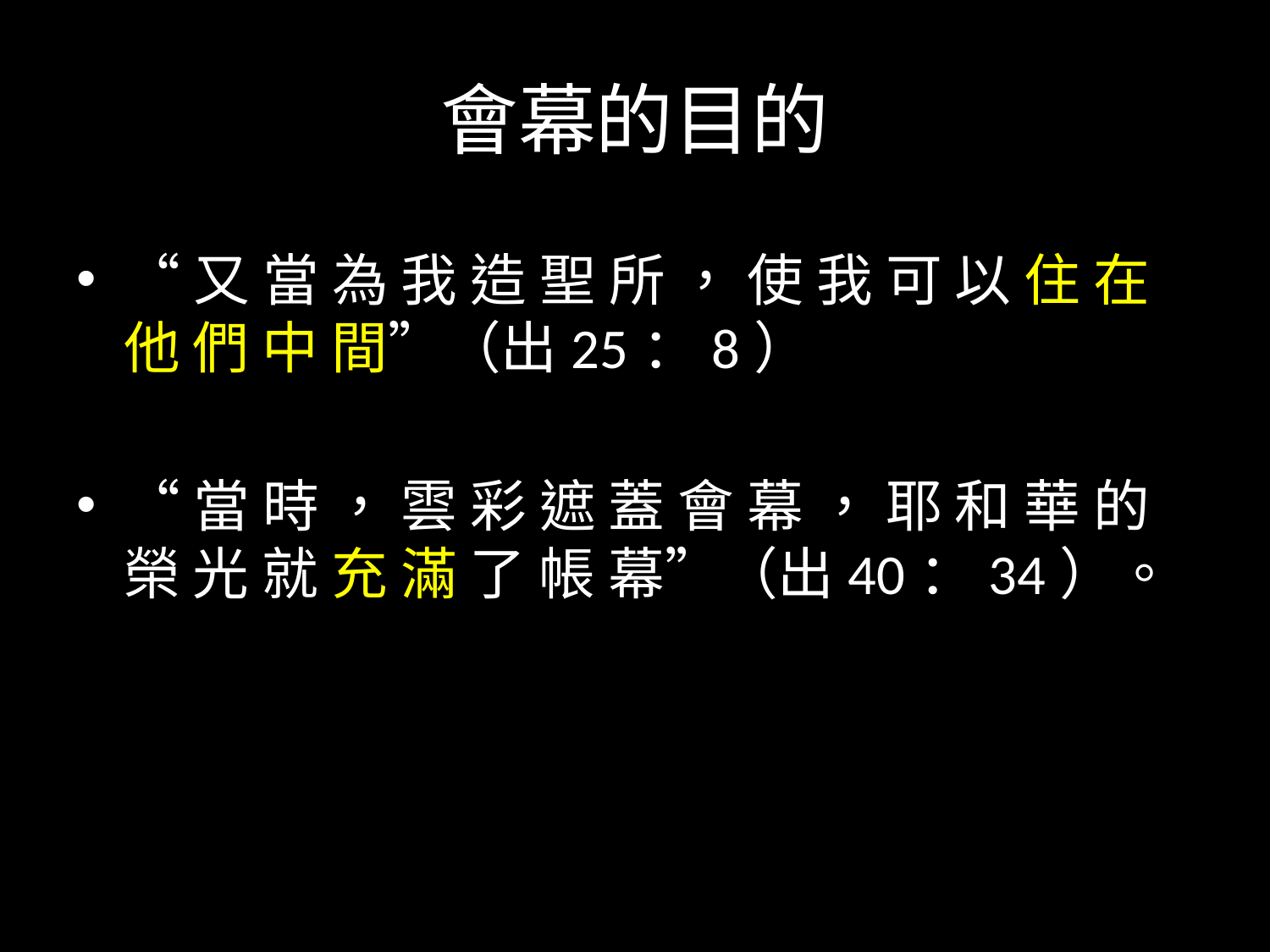

# 會幕的目的

“又 當 為 我 造 聖 所 ， 使 我 可 以 住 在 他 們 中 間”（出25：8）

“當 時 ， 雲 彩 遮 蓋 會 幕 ， 耶 和 華 的 榮 光 就 充 滿 了 帳 幕”（出40：34）。